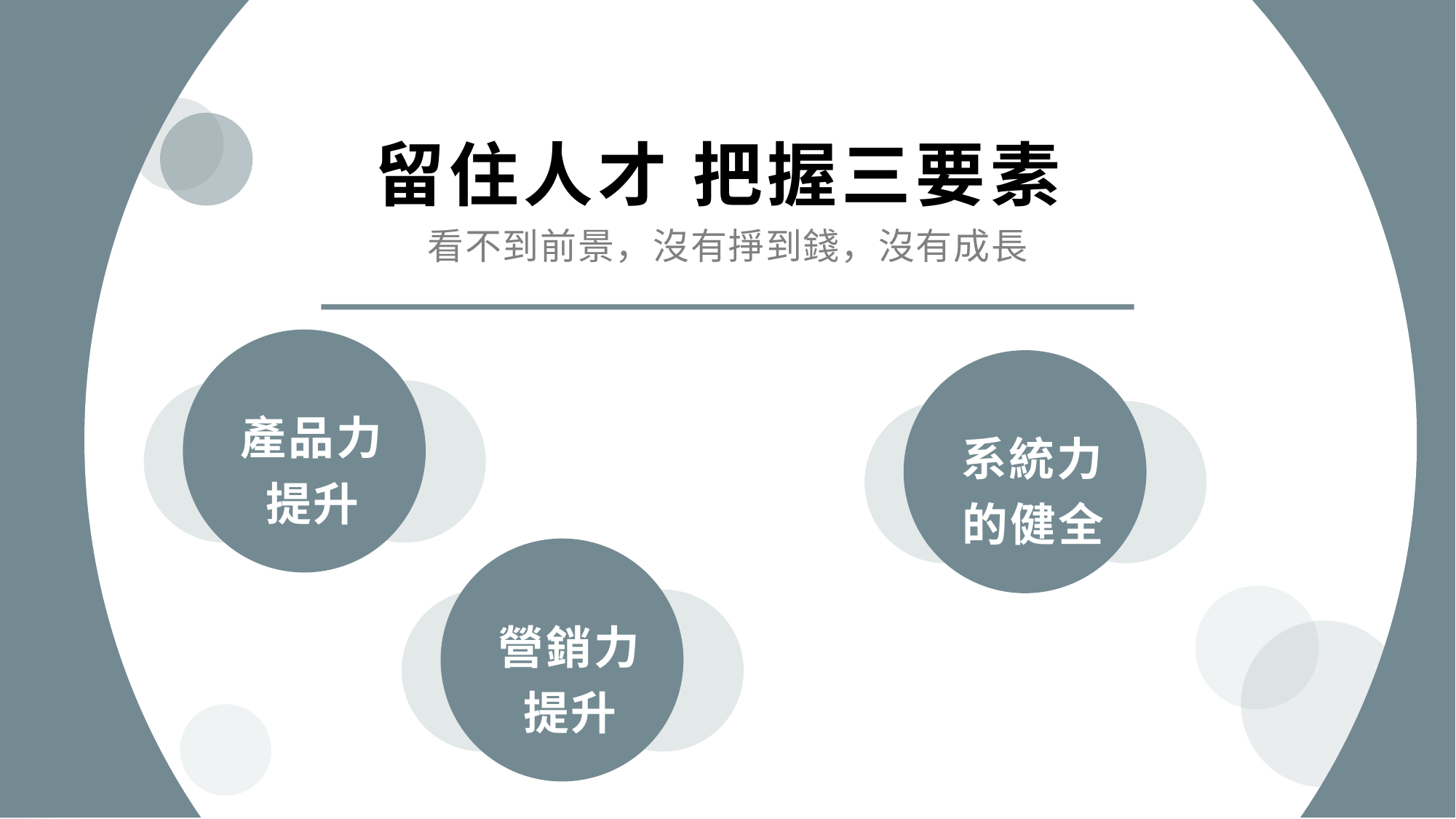

留住人才 把握三要素
看不到前景，沒有掙到錢，沒有成長

產品力提升

系統力的健全

營銷力提升

1)產品力提升，解決企業產品交付的實力，讓客戶與員工看到前景;
2)營銷力提升，並且建立全面的培訓體系，讓員工逼著成長;
3)系統力的健全，讓企業優秀的員工看到收入，通過努力得到回報